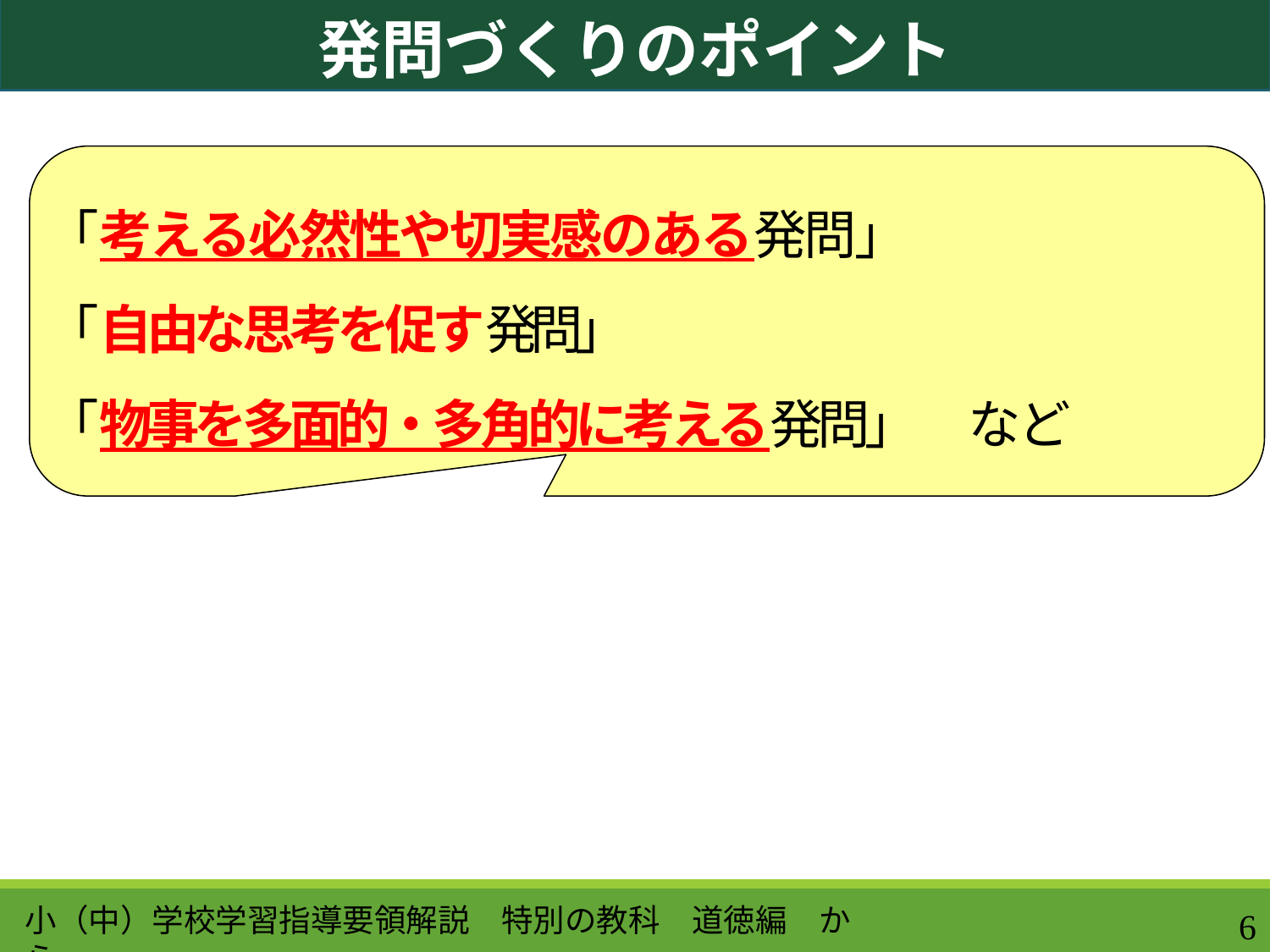

発問づくりのポイント
「考える必然性や切実感のある発問」
「自由な思考を促す発問」
「物事を多面的・多角的に考える発問」　など
小（中）学校学習指導要領解説　特別の教科　道徳編　から
6